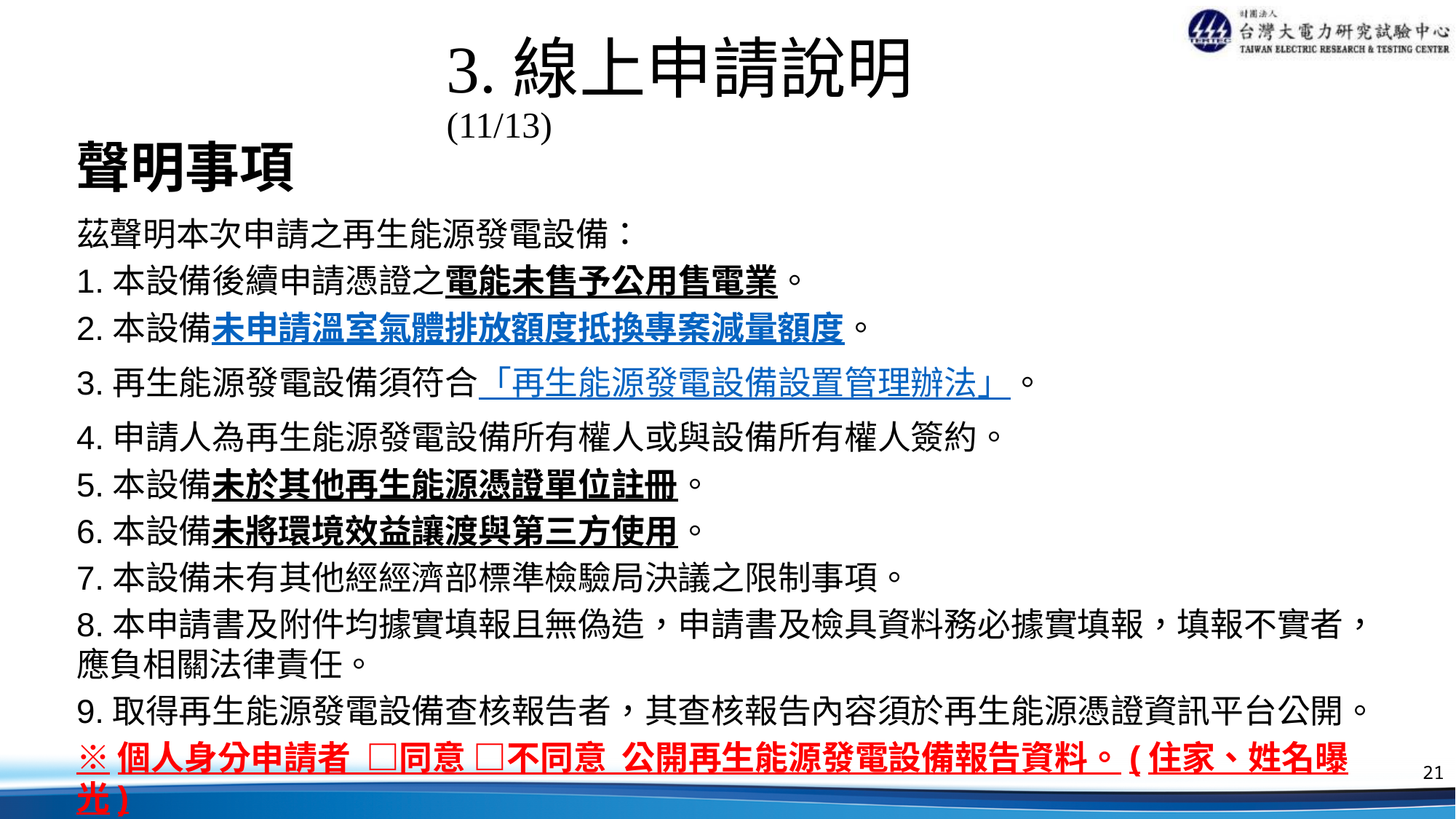

3.線上申請說明(11/13)
聲明事項
茲聲明本次申請之再生能源發電設備：
1.本設備後續申請憑證之電能未售予公用售電業。
2.本設備未申請溫室氣體排放額度抵換專案減量額度。
3.再生能源發電設備須符合「再生能源發電設備設置管理辦法」。
4.申請人為再生能源發電設備所有權人或與設備所有權人簽約。
5.本設備未於其他再生能源憑證單位註冊。
6.本設備未將環境效益讓渡與第三方使用。
7.本設備未有其他經經濟部標準檢驗局決議之限制事項。
8.本申請書及附件均據實填報且無偽造，申請書及檢具資料務必據實填報，填報不實者，應負相關法律責任。
9.取得再生能源發電設備查核報告者，其查核報告內容須於再生能源憑證資訊平台公開。
※個人身分申請者  □同意 □不同意  公開再生能源發電設備報告資料。(住家、姓名曝光)
21